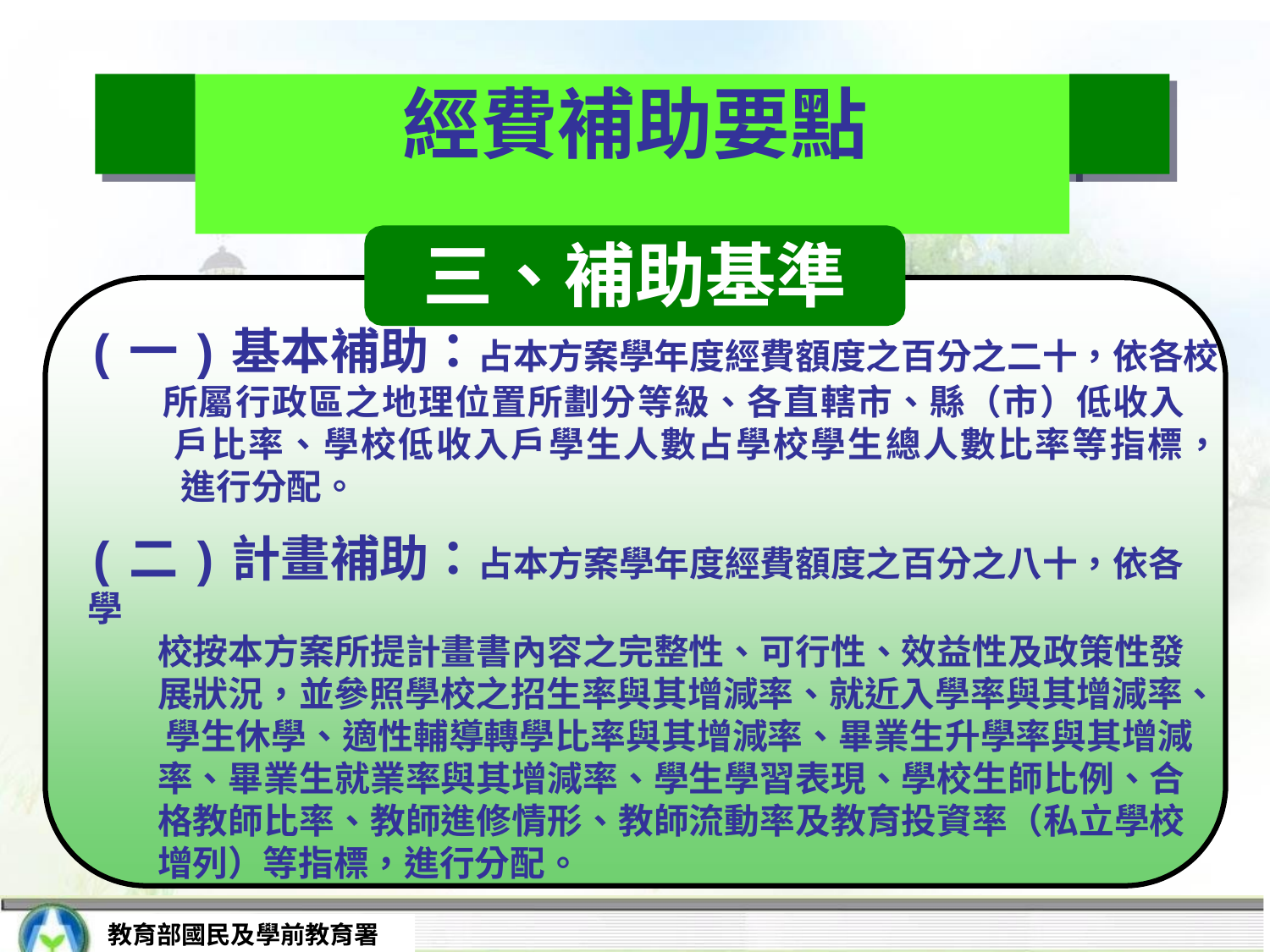

# 經費補助要點

三、補助基準

(一)基本補助：占本方案學年度經費額度之百分之二十，依各校
所屬行政區之地理位置所劃分等級、各直轄市、縣（市）低收入  戶比率、學校低收入戶學生人數占學校學生總人數比率等指標，  進行分配。
(二)計畫補助：占本方案學年度經費額度之百分之八十，依各學
校按本方案所提計畫書內容之完整性、可行性、效益性及政策性發
展狀況，並參照學校之招生率與其增減率、就近入學率與其增減率、  學生休學、適性輔導轉學比率與其增減率、畢業生升學率與其增減  率、畢業生就業率與其增減率、學生學習表現、學校生師比例、合  格教師比率、教師進修情形、教師流動率及教育投資率（私立學校
增列）等指標，進行分配。
教育部國民及學前教育署